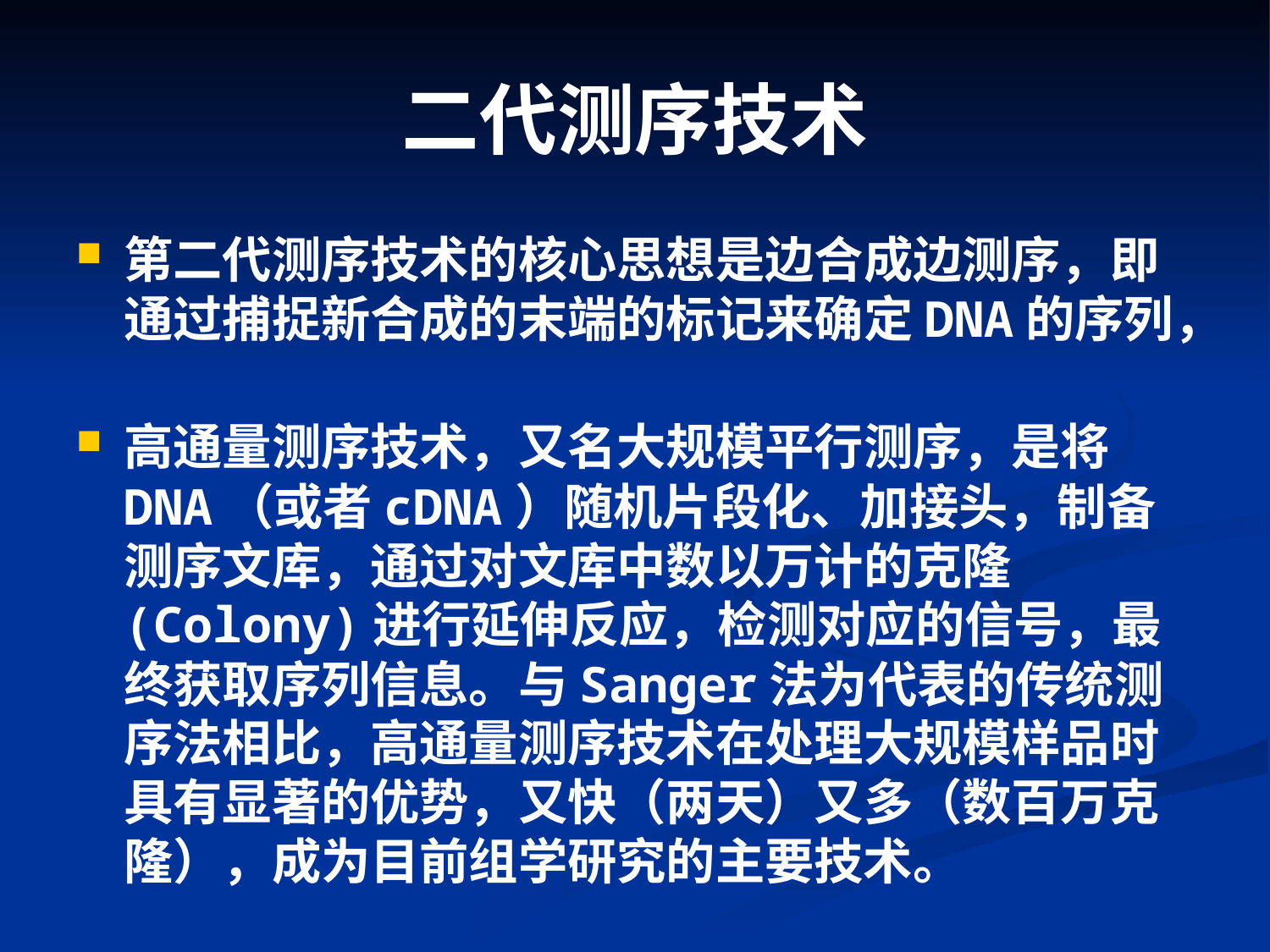

# 二代测序技术
第二代测序技术的核心思想是边合成边测序，即通过捕捉新合成的末端的标记来确定DNA的序列，
高通量测序技术，又名大规模平行测序，是将DNA（或者cDNA）随机片段化、加接头，制备测序文库，通过对文库中数以万计的克隆(Colony)进行延伸反应，检测对应的信号，最终获取序列信息。与Sanger法为代表的传统测序法相比，高通量测序技术在处理大规模样品时具有显著的优势，又快（两天）又多（数百万克隆），成为目前组学研究的主要技术。